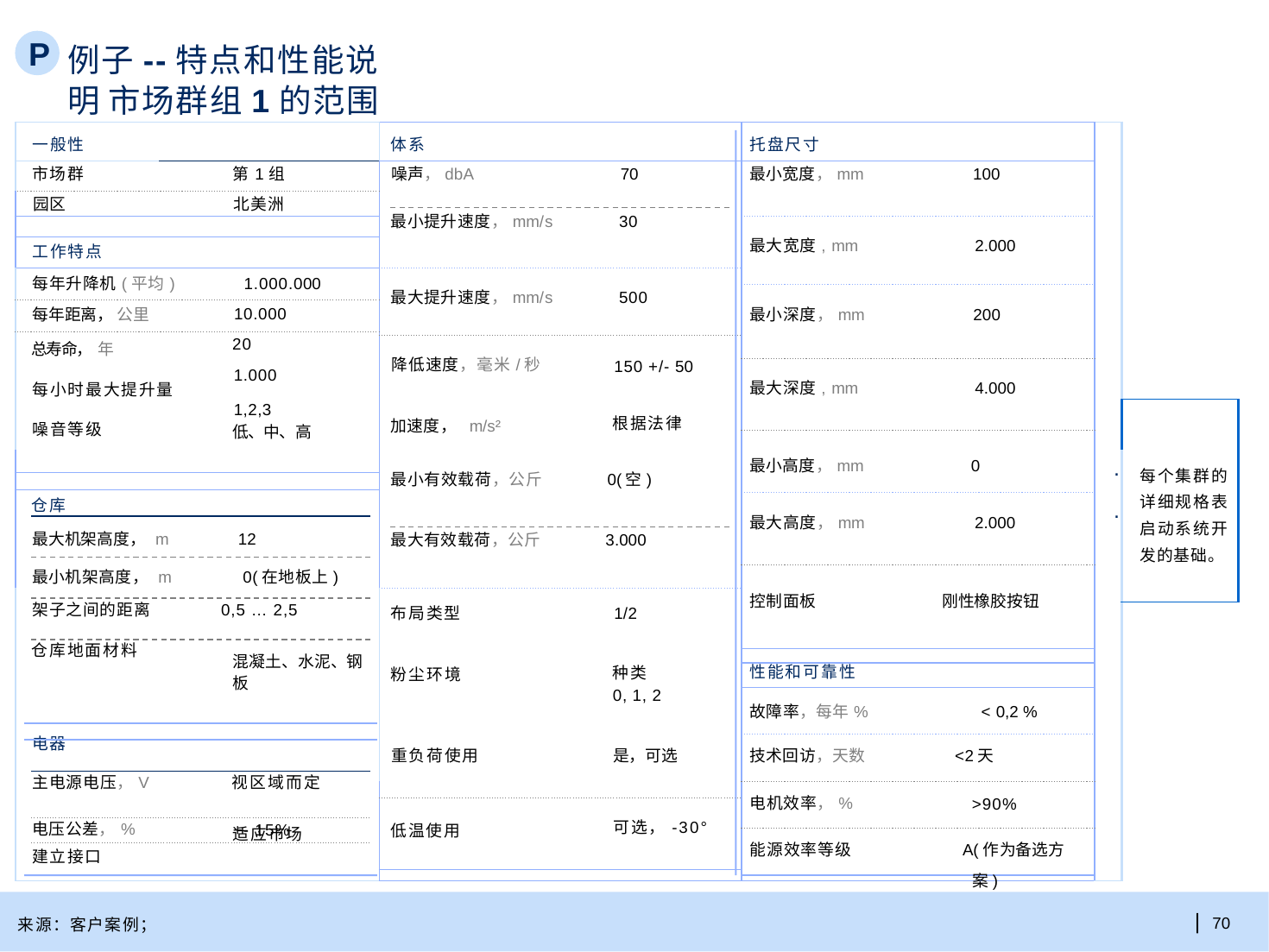

P

例子--特点和性能说明 市场群组1的范围
| 一般性 |  |  | 体系 |  | 托盘尺寸 |  |  |  |
| --- | --- | --- | --- | --- | --- | --- | --- | --- |
| 市场群 | 第1组 |  | 噪声，dbA 70 |  | 最小宽度，mm 100 |  |  |  |
| 园区 | 北美洲 |  | 最小提升速度，mm/s 30 |  |  |  |  |  |
|  |  |  |  |  | 最大宽度, mm 2.000 |  |  |  |
| 工作特点 |  |  |  |  |  |  |  |  |
| 每年升降机(平均) 1.000.000 |  |  | 最大提升速度，mm/s 500 |  |  |  |  |  |
|  |  |  |  |  | 最小深度，mm 200 |  |  |  |
|  |  |  |  |  |  |  |  |  |
| 每年距离， 公里 | 10.000 |  |  |  |  |  |  |  |
|  |  |  |  |  |  |  |  |  |
|  |  |  | 降低速度，毫米/秒 加速度， m/s² | 150 +/- 50 根据法律 |  |  |  |  |
| 总寿命， 年 每小时最大提升量 噪音等级 |  | 20 1.000 1,2,3 低、中、高 |  |  |  |  |  |  |
|  |  |  |  |  | 最大深度, mm 4.000 |  |  |  |
|  |  |  |  |  |  |  |  |  |
|  |  |  |  |  |  |  |  |  |
|  |  |  | 最小有效载荷，公斤 0(空) 最大有效载荷，公斤 3.000 |  | 最小高度，mm 0 |  | . . | 每个集群的 详细规格表 启动系统开 发的基础。 |
|  |  |  |  |  |  |  |  |  |
| 仓库 最大机架高度， m 12 最小机架高度， m 0(在地板上) |  |  |  |  |  |  |  |  |
|  |  |  |  |  | 最大高度，mm 2.000 |  |  |  |
|  |  |  |  |  |  |  |  |  |
| 架子之间的距离 0,5 … 2,5 仓库地面材料 电器 适应市场 |  |  | 布局类型 粉尘环境 重负荷使用 | 1/2 种类 0, 1, 2 是，可选 | 控制面板 刚性橡胶按钮 |  |  |  |
|  |  |  |  |  |  |  |  |  |
|  |  |  |  |  | 性能和可靠性 |  |  |  |
|  |  |  |  |  | 故障率，每年% < 0,2 % |  |  |  |
|  |  |  |  |  | 技术回访，天数 <2天 |  |  |  |
|  |  |  |  |  | 电机效率，% | >90% |  |  |
|  |  |  | 低温使用 | 可选，-30° |  |  |  |  |
|  |  |  |  |  | 能源效率等级 A(作为备选方 |  |  |  |
|  |  |  |  |  |  |  |  |  |

混凝土、水泥、钢 板

| 主电源电压，V | 视区域而定 |
| --- | --- |
| 电压公差，% | +- 15% |

建立接口

案)

|  70

来源：客户案例；